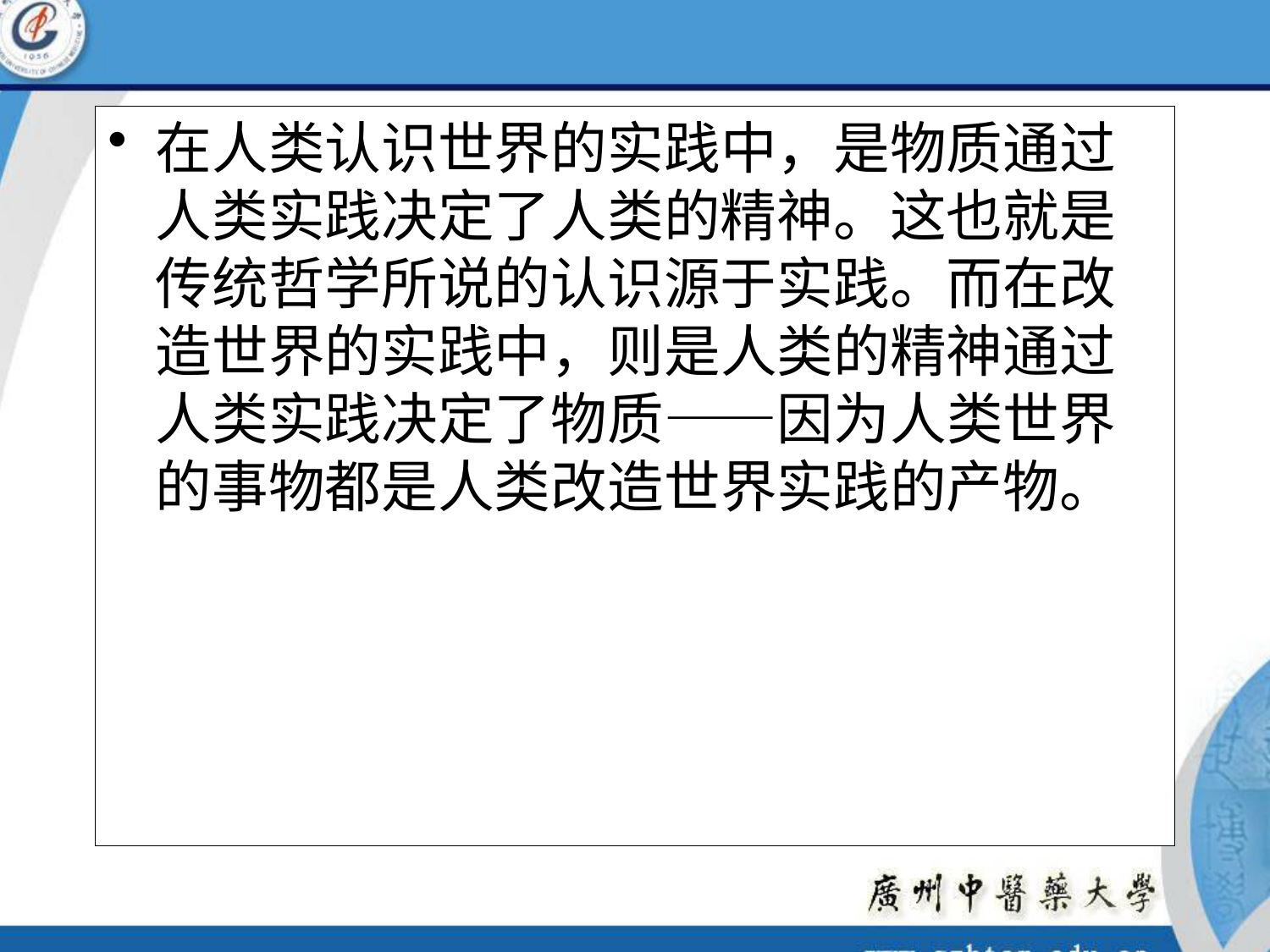

在人类认识世界的实践中，是物质通过人类实践决定了人类的精神。这也就是传统哲学所说的认识源于实践。而在改造世界的实践中，则是人类的精神通过人类实践决定了物质——因为人类世界的事物都是人类改造世界实践的产物。